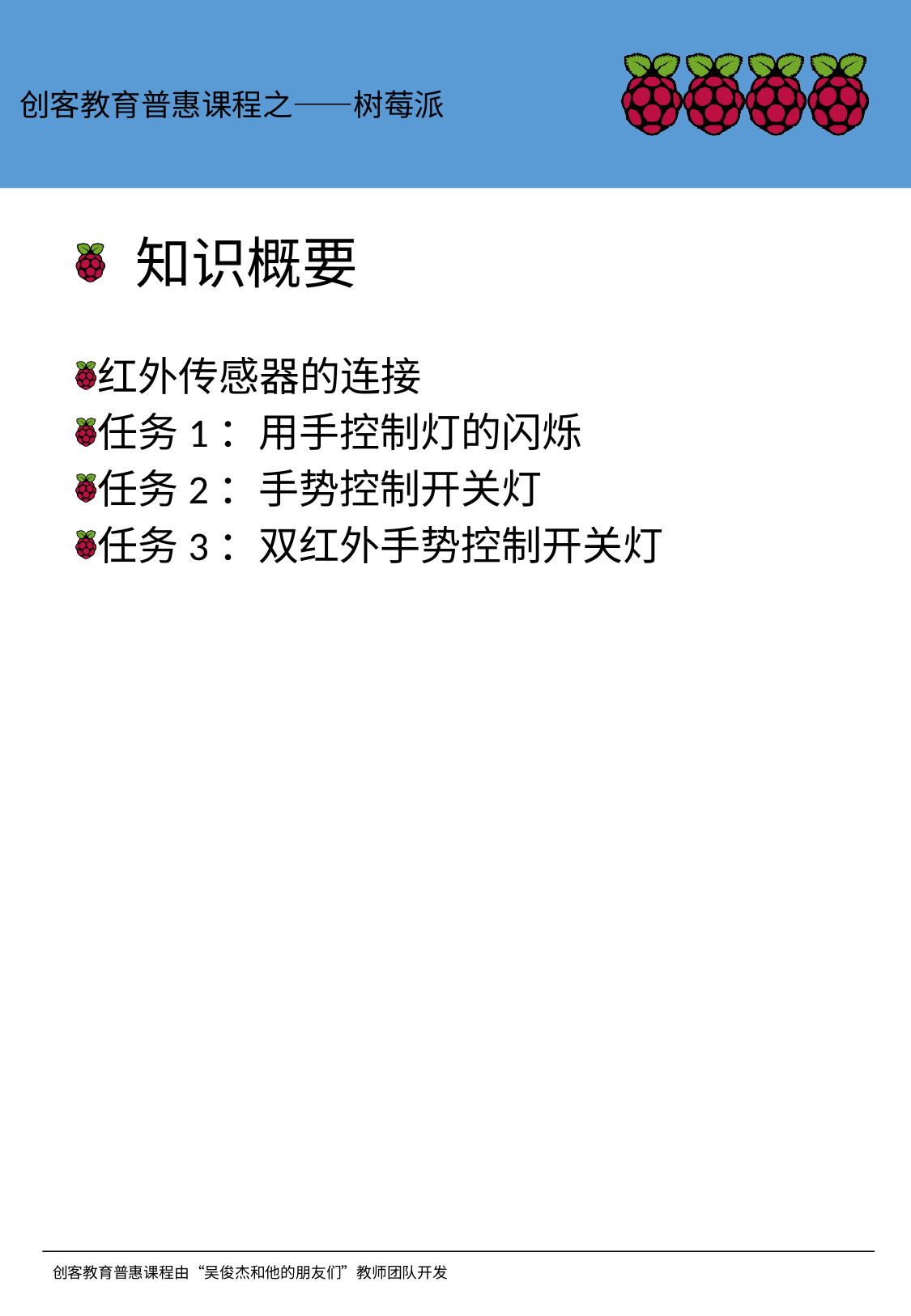

创客教育普惠课程之——树莓派
# 知识概要
红外传感器的连接
任务1：用手控制灯的闪烁
任务2：手势控制开关灯
任务3：双红外手势控制开关灯

创客教育普惠课程由“吴俊杰和他的朋友们”教师团队开发